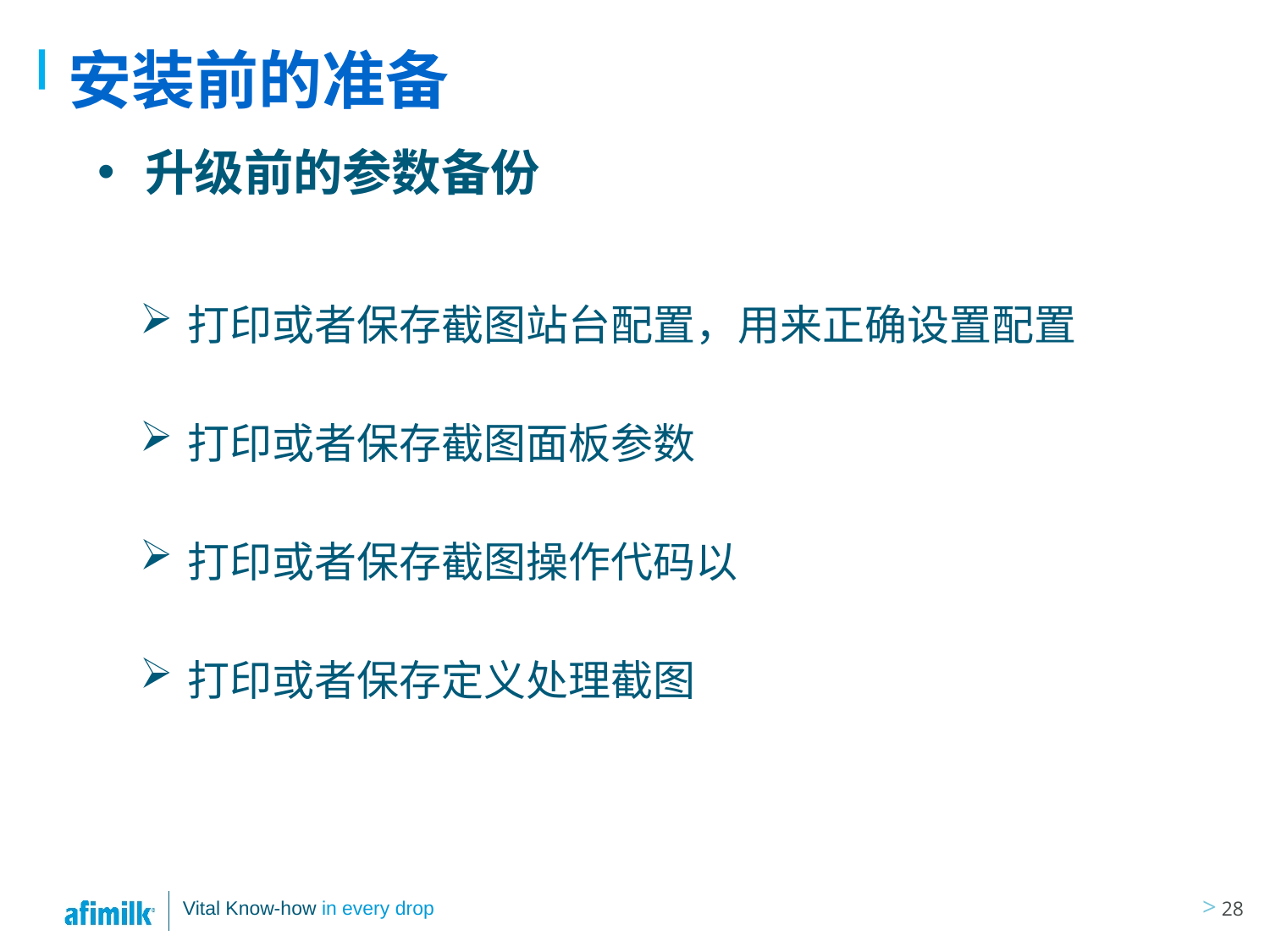

# 安装前的准备
升级前的参数备份

打印或者保存截图站台配置，用来正确设置配置

打印或者保存截图面板参数

打印或者保存截图操作代码以

打印或者保存定义处理截图